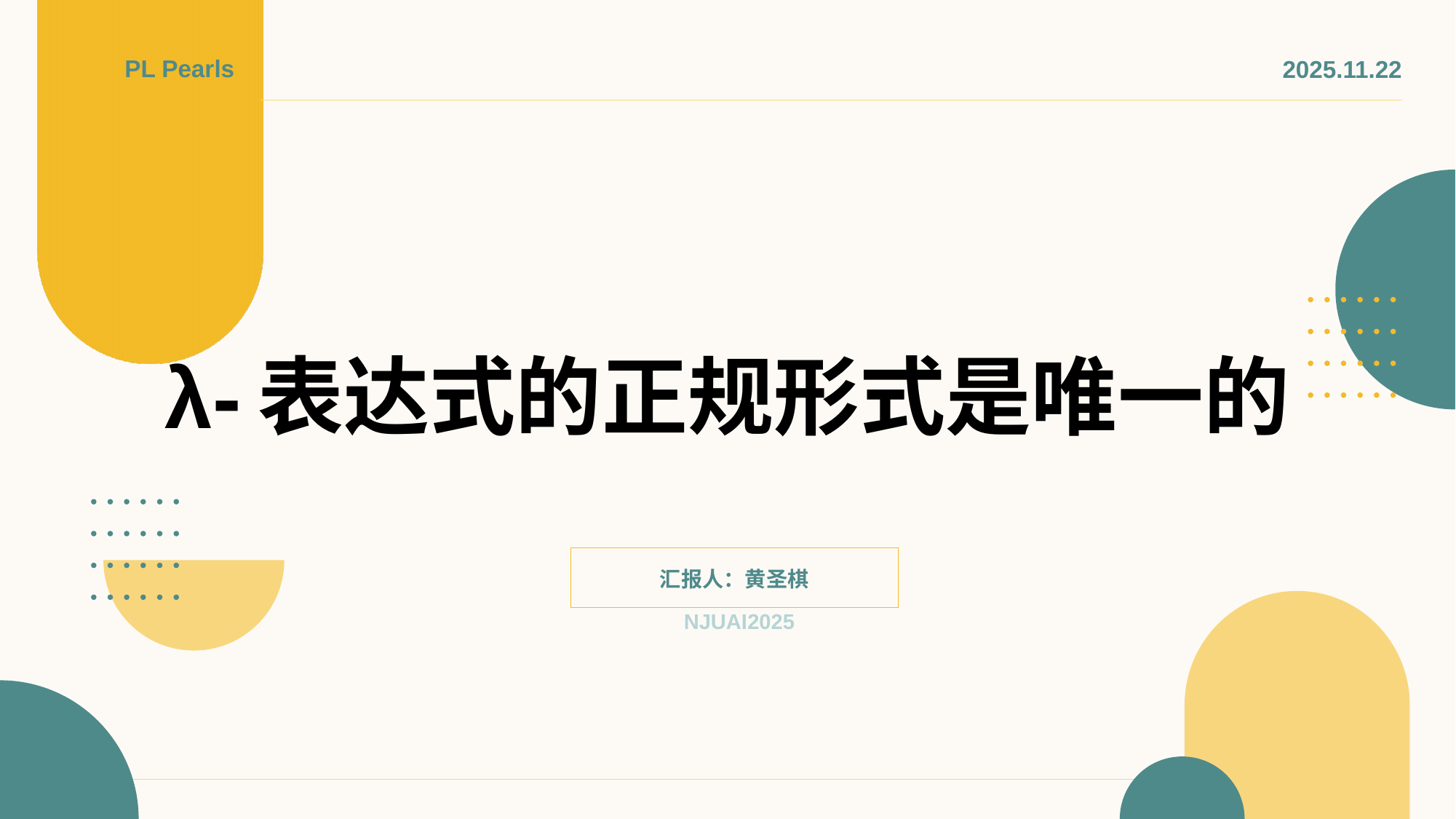

PL Pearls
2025.11.22
# λ-表达式的正规形式是唯一的
汇报人：黄圣棋
NJUAI2025